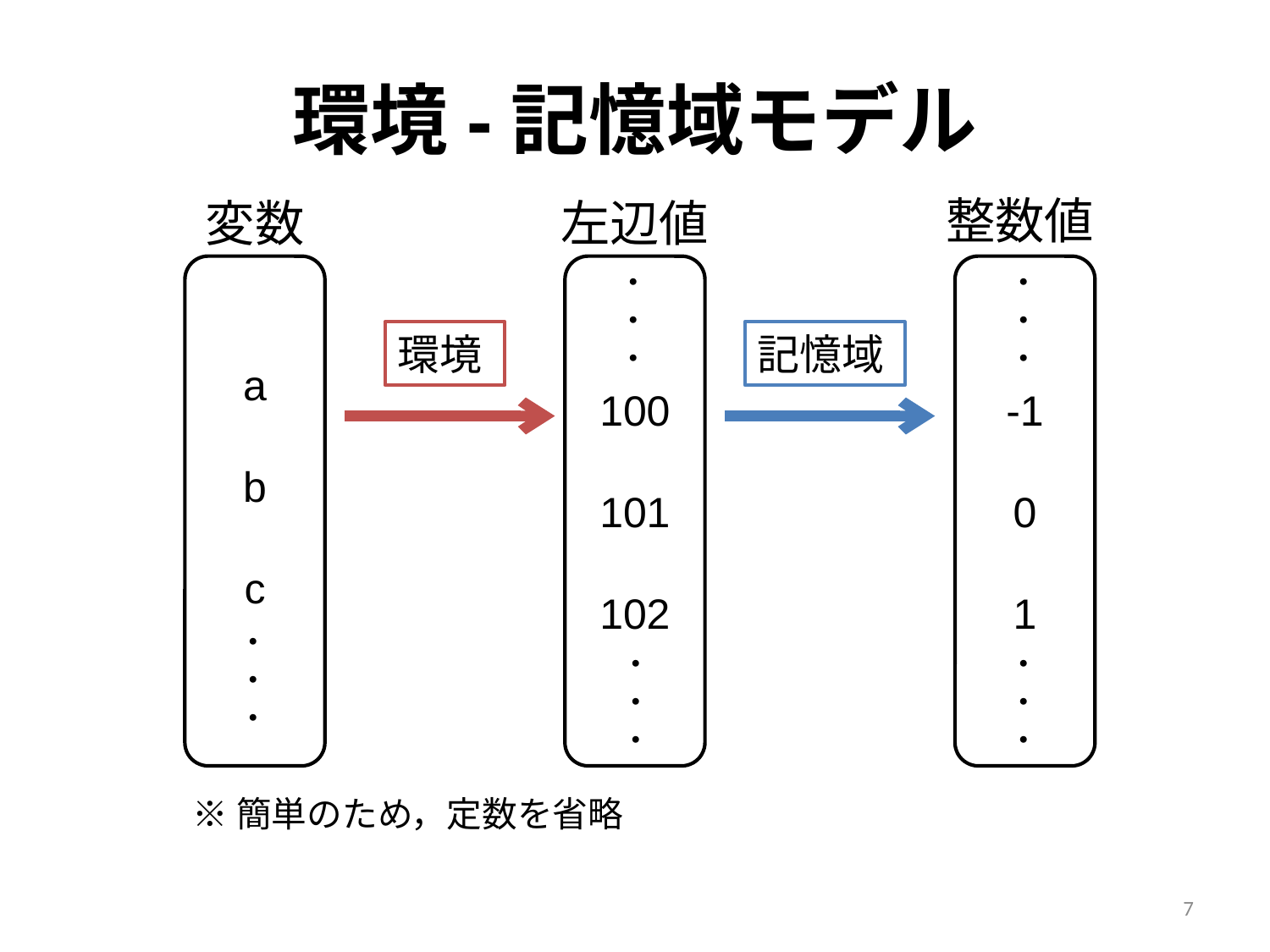

# 環境-記憶域モデル
整数値
変数
左辺値

a

b

c

100

101

102
・
・
・
-1

0

1
・
・
・
環境
記憶域
・
・
・
・
・
・
・
・
・
※簡単のため，定数を省略
7